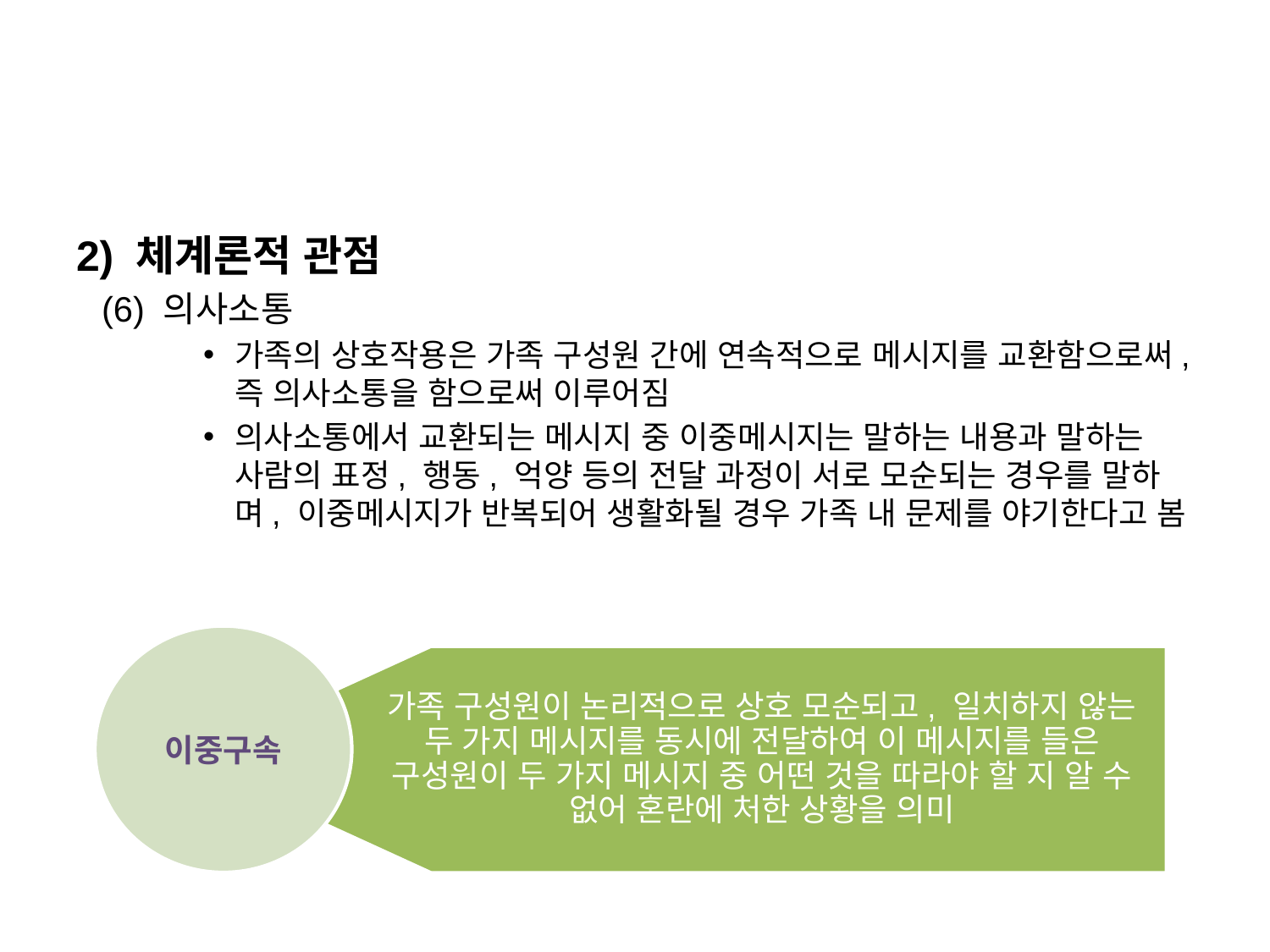

#
2) 체계론적 관점
(6) 의사소통
가족의 상호작용은 가족 구성원 간에 연속적으로 메시지를 교환함으로써, 즉 의사소통을 함으로써 이루어짐
의사소통에서 교환되는 메시지 중 이중메시지는 말하는 내용과 말하는 사람의 표정, 행동, 억양 등의 전달 과정이 서로 모순되는 경우를 말하며, 이중메시지가 반복되어 생활화될 경우 가족 내 문제를 야기한다고 봄

이중구속
가족 구성원이 논리적으로 상호 모순되고, 일치하지 않는 두 가지 메시지를 동시에 전달하여 이 메시지를 들은 구성원이 두 가지 메시지 중 어떤 것을 따라야 할 지 알 수 없어 혼란에 처한 상황을 의미